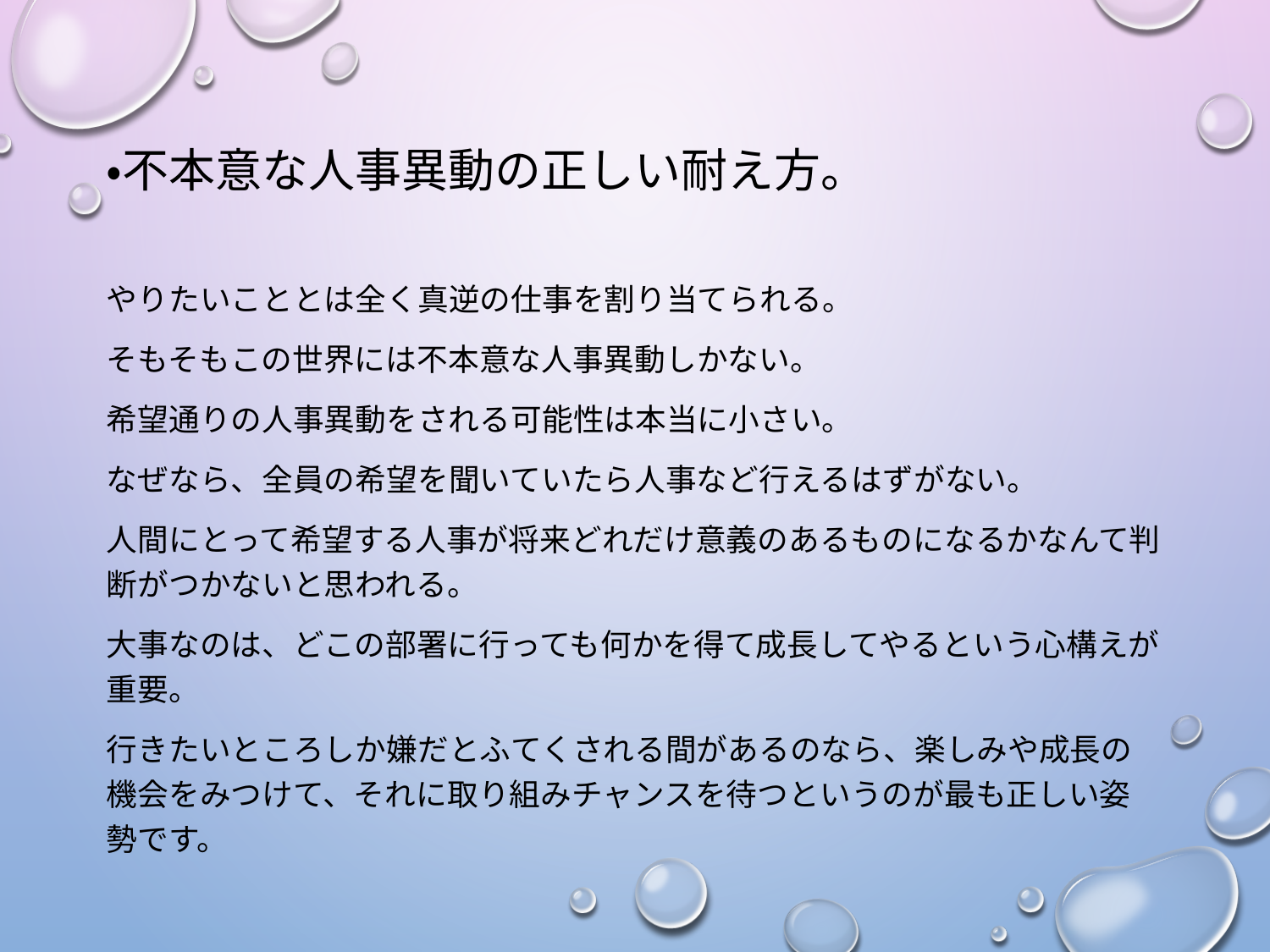

・不本意な人事異動の正しい耐え方。

やりたいこととは全く真逆の仕事を割り当てられる。
そもそもこの世界には不本意な人事異動しかない。
希望通りの人事異動をされる可能性は本当に小さい。
なぜなら、全員の希望を聞いていたら人事など行えるはずがない。
人間にとって希望する人事が将来どれだけ意義のあるものになるかなんて判断がつかないと思われる。
大事なのは、どこの部署に行っても何かを得て成長してやるという心構えが重要。
行きたいところしか嫌だとふてくされる間があるのなら、楽しみや成長の機会をみつけて、それに取り組みチャンスを待つというのが最も正しい姿勢です。